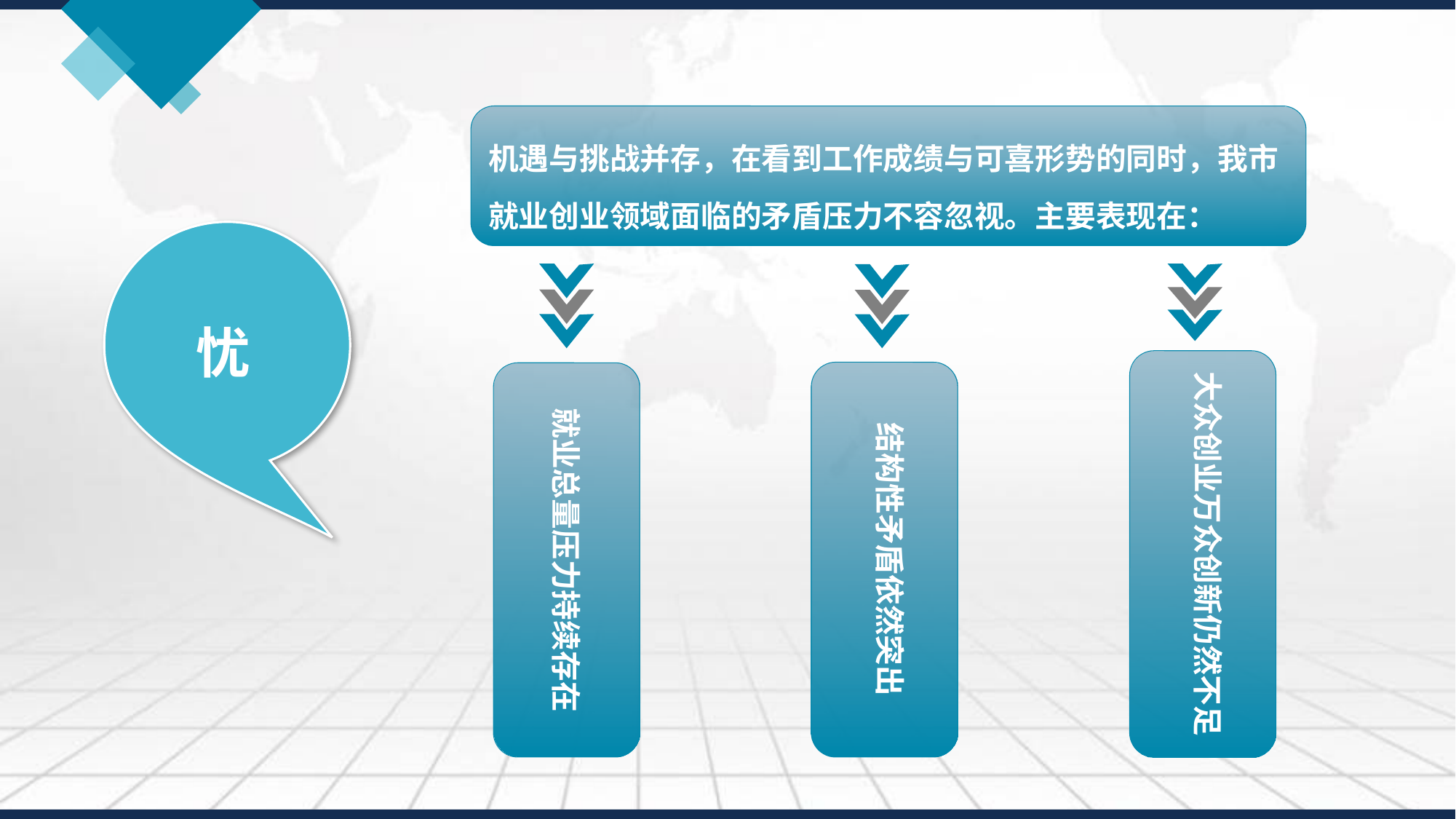

机遇与挑战并存，在看到工作成绩与可喜形势的同时，我市就业创业领域面临的矛盾压力不容忽视。主要表现在：

忧

大众创业万众创新仍然不足

结构性矛盾依然突出

就业总量压力持续存在